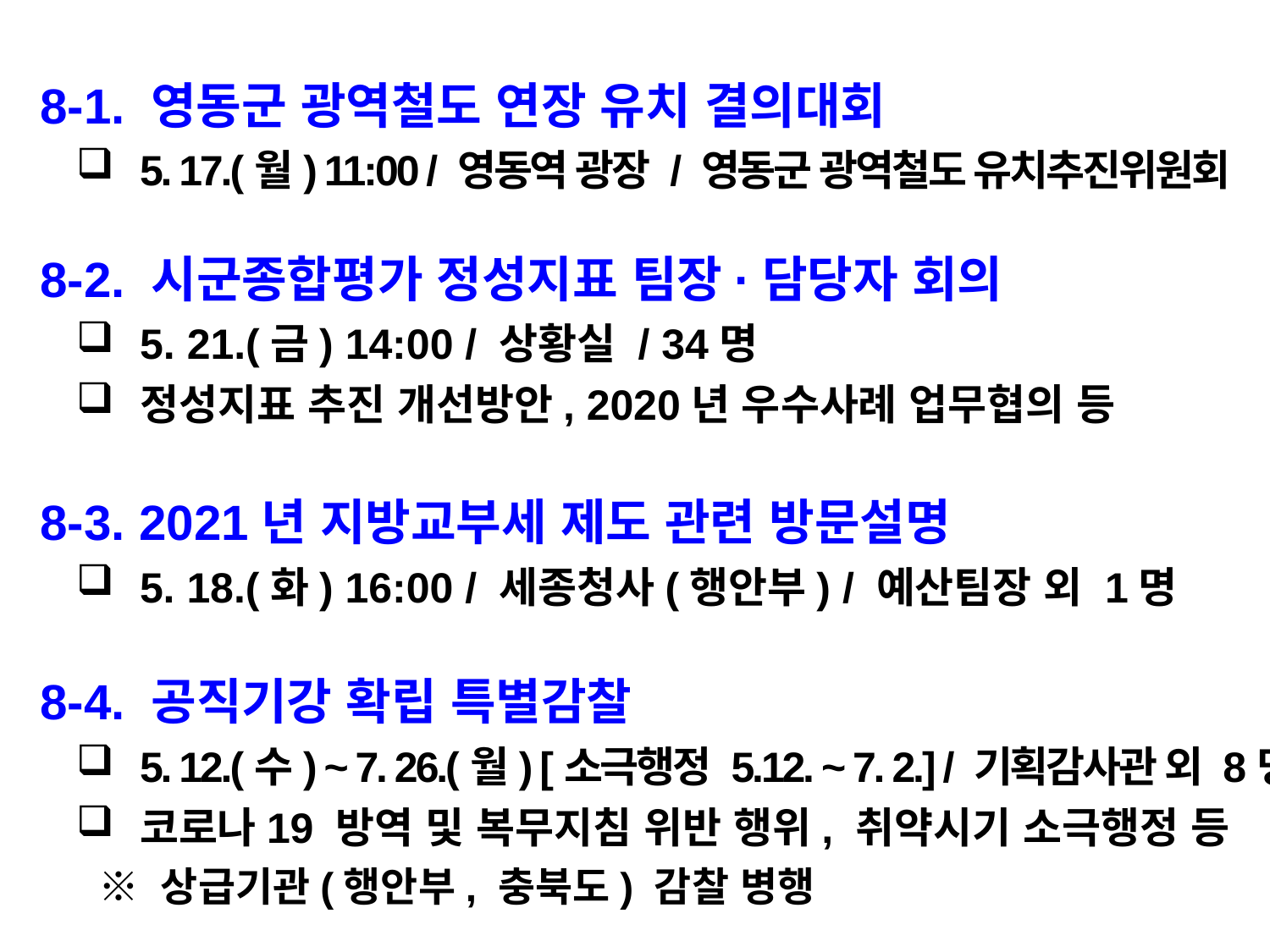

8-1. 영동군 광역철도 연장 유치 결의대회
5. 17.(월) 11:00 / 영동역 광장 / 영동군 광역철도 유치추진위원회
  8-2. 시군종합평가 정성지표 팀장·담당자 회의
5. 21.(금) 14:00 / 상황실 / 34명
정성지표 추진 개선방안, 2020년 우수사례 업무협의 등
  8-3. 2021년 지방교부세 제도 관련 방문설명
5. 18.(화) 16:00 / 세종청사(행안부) / 예산팀장 외 1명

  8-4. 공직기강 확립 특별감찰
5. 12.(수) ~ 7. 26.(월) [소극행정 5.12. ~ 7. 2.] / 기획감사관 외 8명
코로나19 방역 및 복무지침 위반 행위, 취약시기 소극행정 등
  ※ 상급기관(행안부, 충북도) 감찰 병행